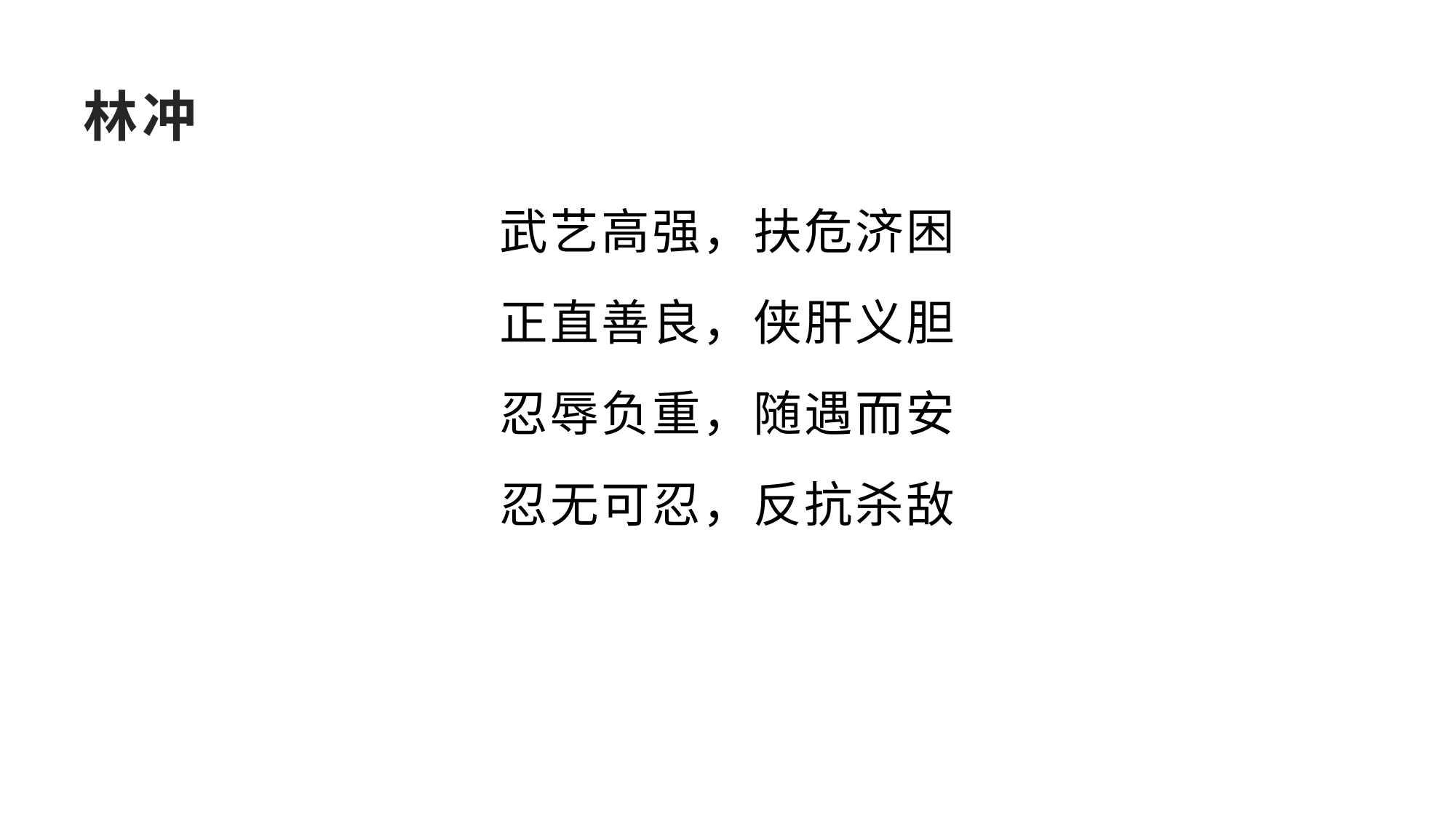

# 林冲
武艺高强，扶危济困
正直善良，侠肝义胆
忍辱负重，随遇而安
忍无可忍，反抗杀敌